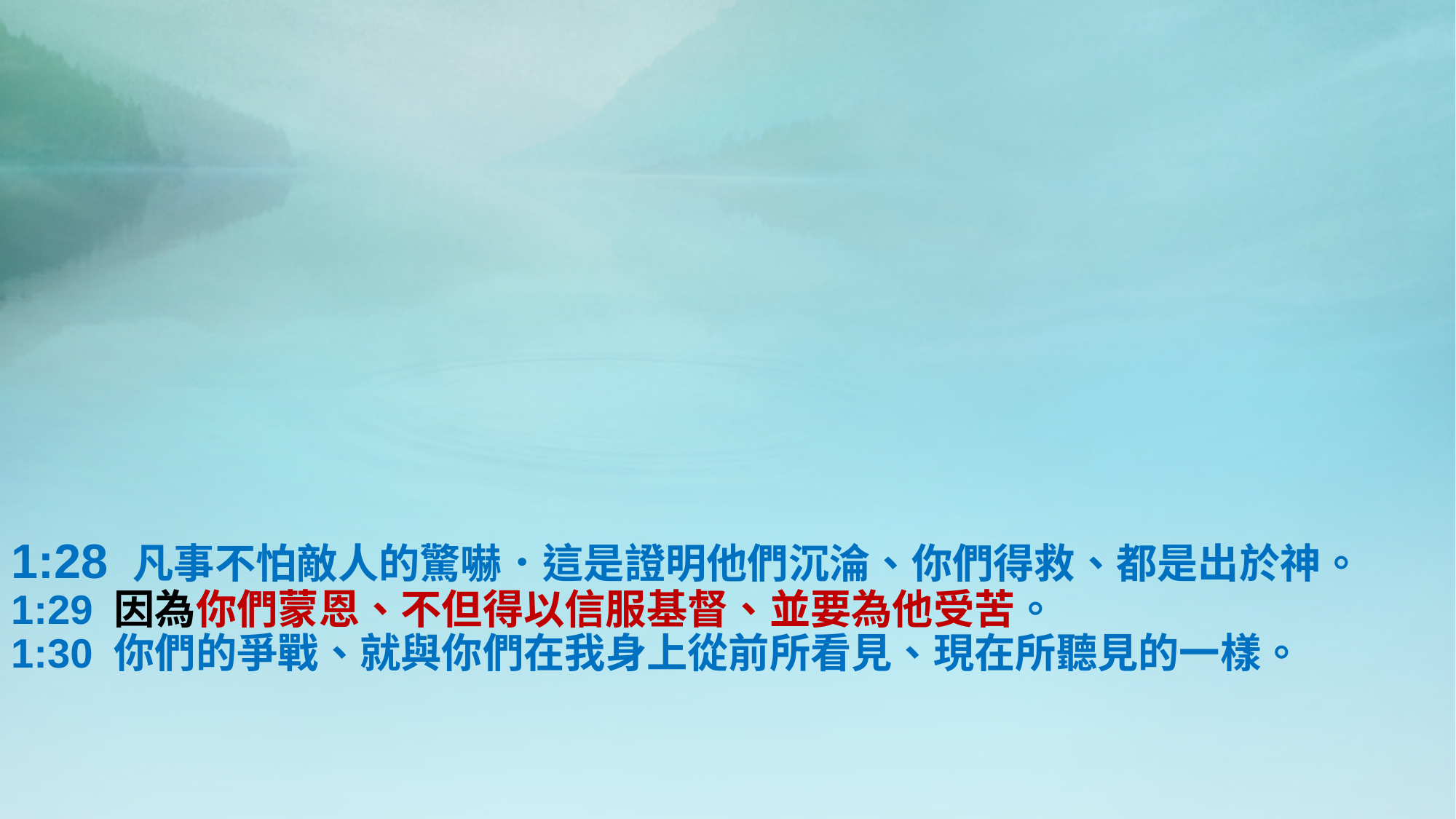

# 1:28 凡事不怕敵人的驚嚇．這是證明他們沉淪、你們得救、都是出於神。 1:29 因為你們蒙恩、不但得以信服基督、並要為他受苦。 1:30 你們的爭戰、就與你們在我身上從前所看見、現在所聽見的一樣。